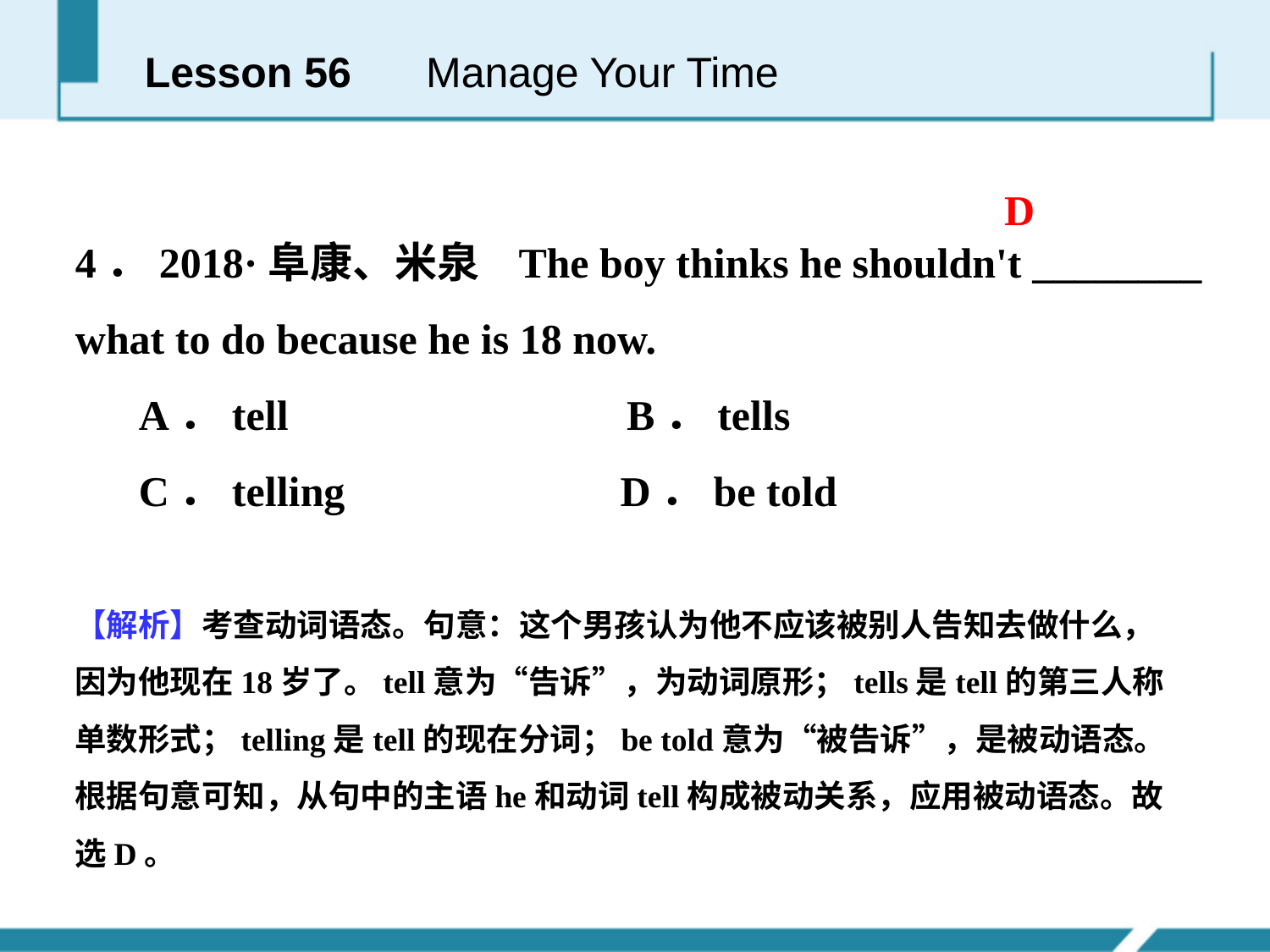

Lesson 56 　Manage Your Time
D
4．2018·阜康、米泉   The boy thinks he shouldn't ________ what to do because he is 18 now.
      A．tell　　　                    B．tells
      C．telling                          D．be told

【解析】考查动词语态。句意：这个男孩认为他不应该被别人告知去做什么，因为他现在18岁了。tell意为“告诉”，为动词原形；tells是tell的第三人称单数形式；telling是tell的现在分词；be told意为“被告诉”，是被动语态。根据句意可知，从句中的主语he和动词tell构成被动关系，应用被动语态。故选D。